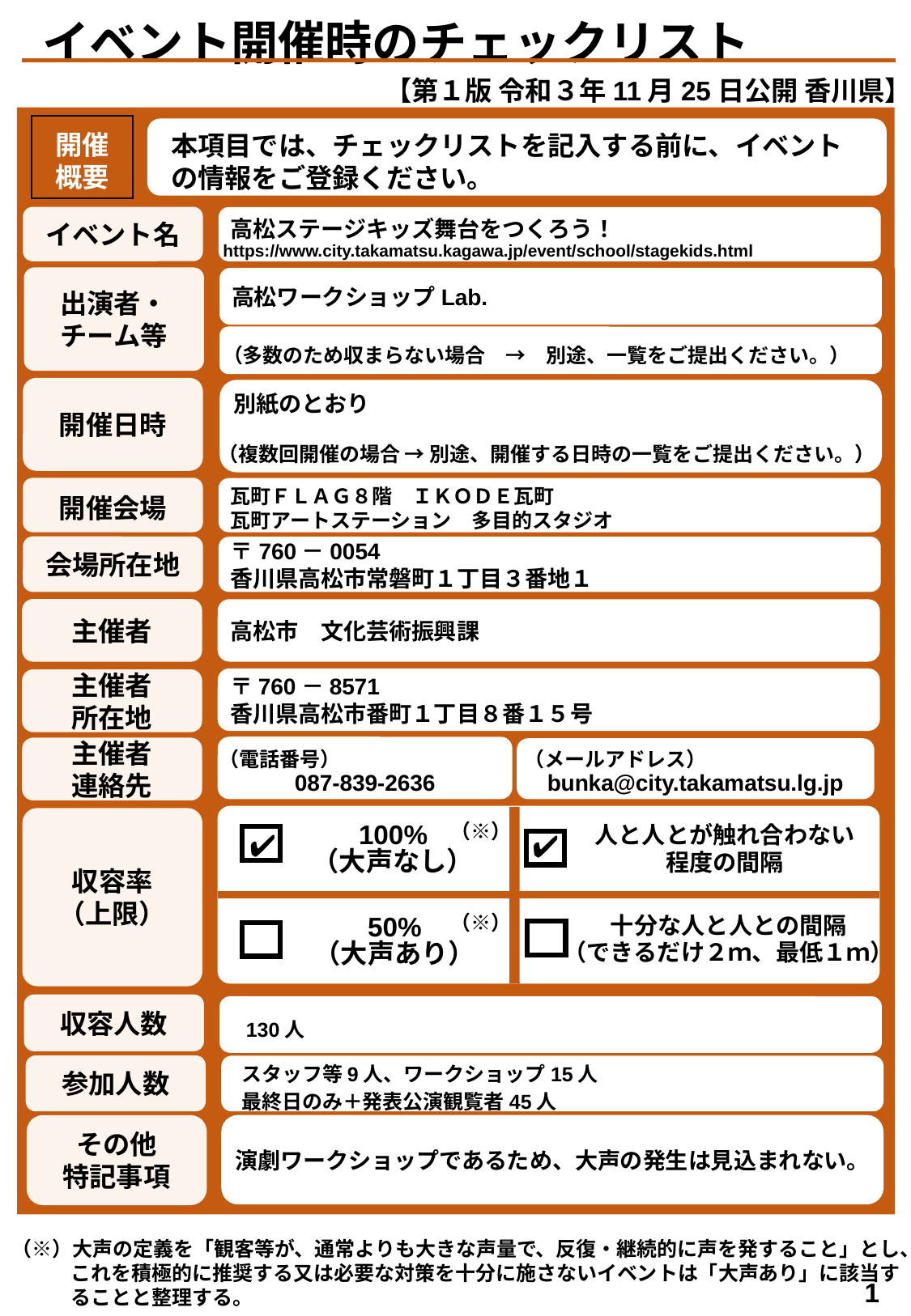

イベント開催時のチェックリスト
【第１版 令和３年11月25日公開 香川県】

開催
概要

本項目では、チェックリストを記入する前に、イベントの情報をご登録ください。
イベント名
高松ステージキッズ舞台をつくろう！
https://www.city.takamatsu.kagawa.jp/event/school/stagekids.html
出演者・
チーム等
高松ワークショップLab.

（多数のため収まらない場合　→　別途、一覧をご提出ください。）

開催日時
別紙のとおり
（複数回開催の場合 → 別途、開催する日時の一覧をご提出ください。）
開催会場
瓦町ＦＬＡＧ８階　ＩＫＯＤＥ瓦町
瓦町アートステーション　多目的スタジオ
会場所在地
〒760－0054
香川県高松市常磐町１丁目３番地１
主催者
高松市　文化芸術振興課
〒760－8571
香川県高松市番町１丁目８番１５号
主催者
所在地
087-839-2636
主催者
連絡先
bunka@city.takamatsu.lg.jp
（電話番号）
（メールアドレス）

収容率
（上限）
人と人とが触れ合わない程度の間隔
100%
（大声なし）

十分な人と人との間隔
（できるだけ２ｍ、最低１ｍ）
50%
（大声あり）

（※）
✔
✔
（※）
ー
収容人数

130人
スタッフ等9人、ワークショップ15人
最終日のみ＋発表公演観覧者45人
参加人数

演劇ワークショップであるため、大声の発生は見込まれない。
その他
特記事項
（※）大声の定義を「観客等が、通常よりも大きな声量で、反復・継続的に声を発すること」とし、これを積極的に推奨する又は必要な対策を十分に施さないイベントは「大声あり」に該当することと整理する。
1